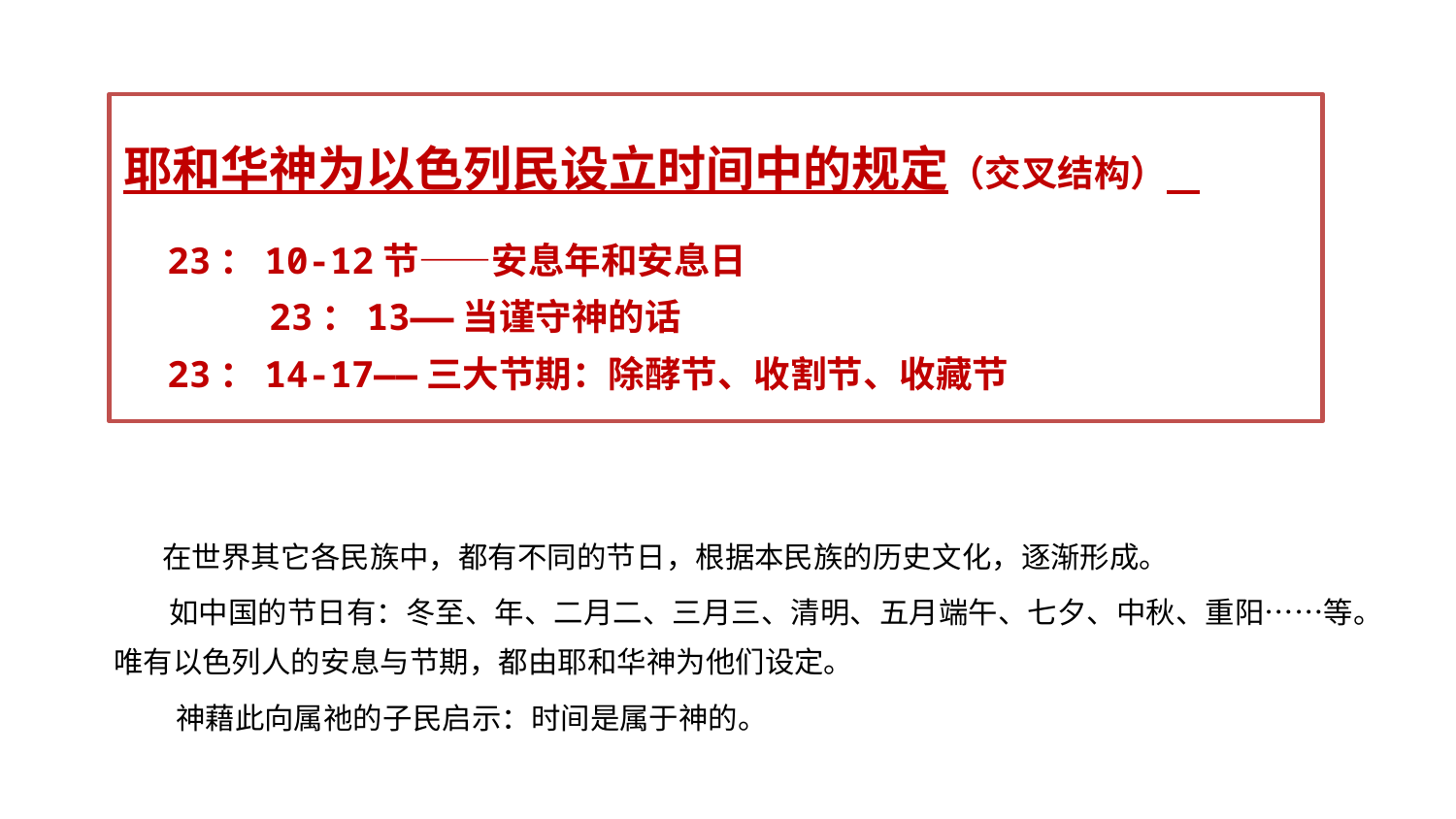

在世界其它各民族中，都有不同的节日，根据本民族的历史文化，逐渐形成。
        如中国的节日有：冬至、年、二月二、三月三、清明、五月端午、七夕、中秋、重阳……等。唯有以色列人的安息与节期，都由耶和华神为他们设定。
         神藉此向属祂的子民启示：时间是属于神的。

耶和华神为以色列民设立时间中的规定（交叉结构）

  23：10-12节——安息年和安息日
	23：13——当谨守神的话
  23：14-17——三大节期：除酵节、收割节、收藏节